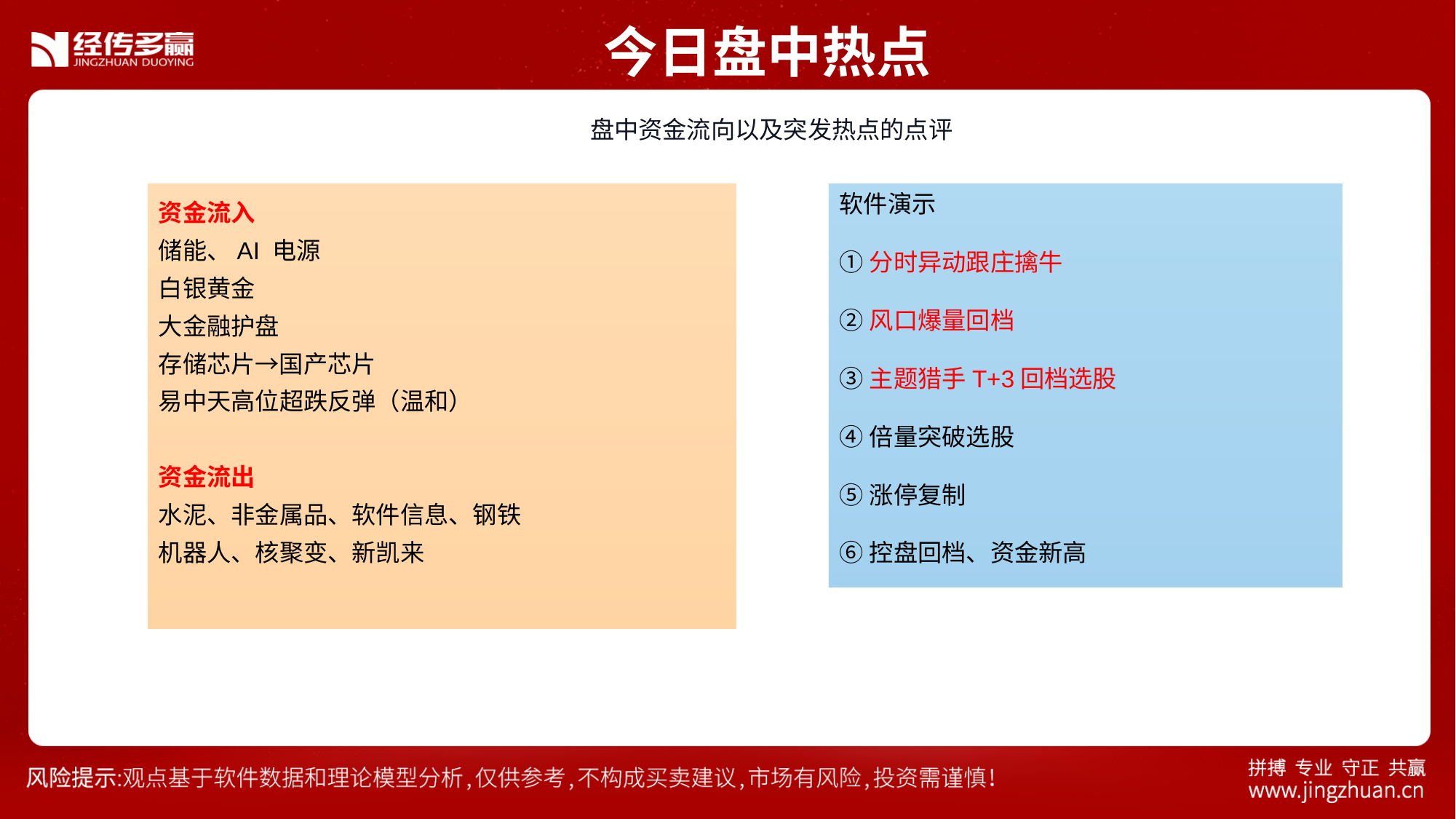

今日盘中热点
          盘中资金流向以及突发热点的点评

资金流入
储能、AI 电源
白银黄金
大金融护盘
存储芯片→国产芯片
易中天高位超跌反弹（温和）

资金流出
水泥、非金属品、软件信息、钢铁
机器人、核聚变、新凯来
软件演示

①分时异动跟庄擒牛

②风口爆量回档

③主题猎手T+3回档选股

④倍量突破选股

⑤涨停复制

⑥控盘回档、资金新高